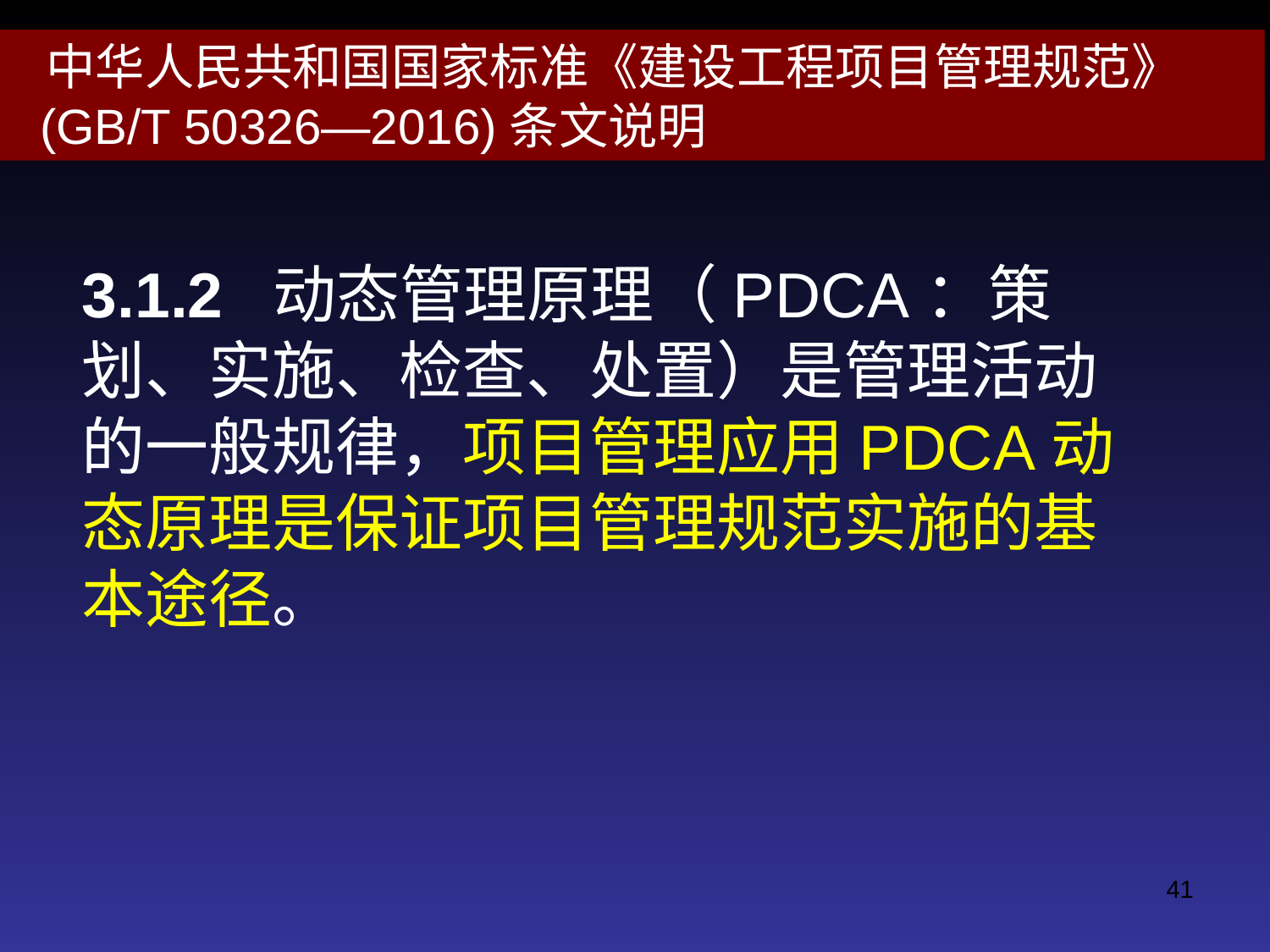

中华人民共和国国家标准《建设工程项目管理规范》
  (GB/T 50326—2016)条文说明
3.1.2  动态管理原理（PDCA：策划、实施、检查、处置）是管理活动的一般规律，项目管理应用PDCA动态原理是保证项目管理规范实施的基本途径。
41